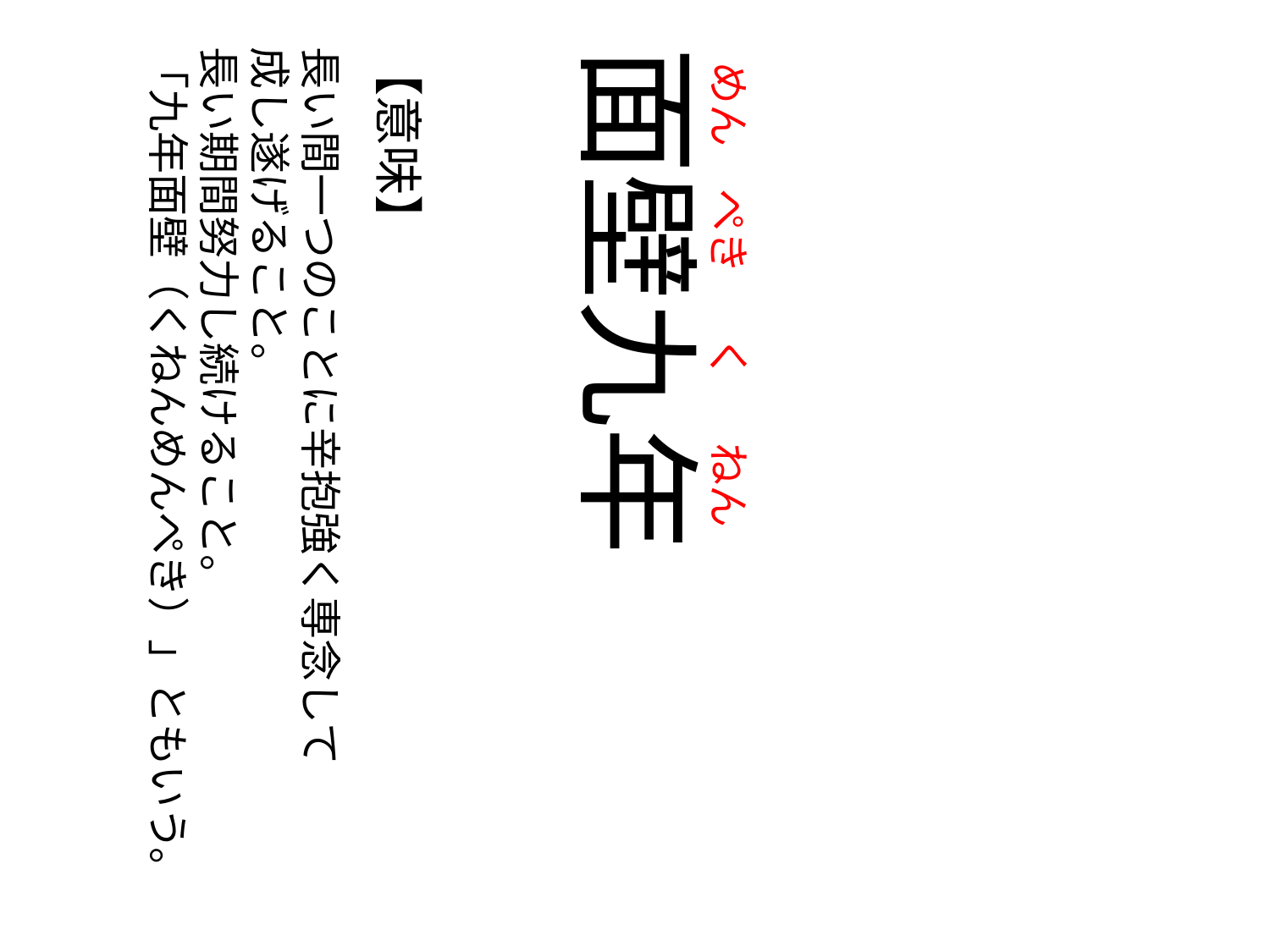

めん
の
ぺき
の
く
の
ねん
長い間一つのことに辛抱強く専念して
成し遂げること。
長い期間努力し続けること。
「九年面壁（くねんめんぺき）」ともいう。
【意味】
面壁九年